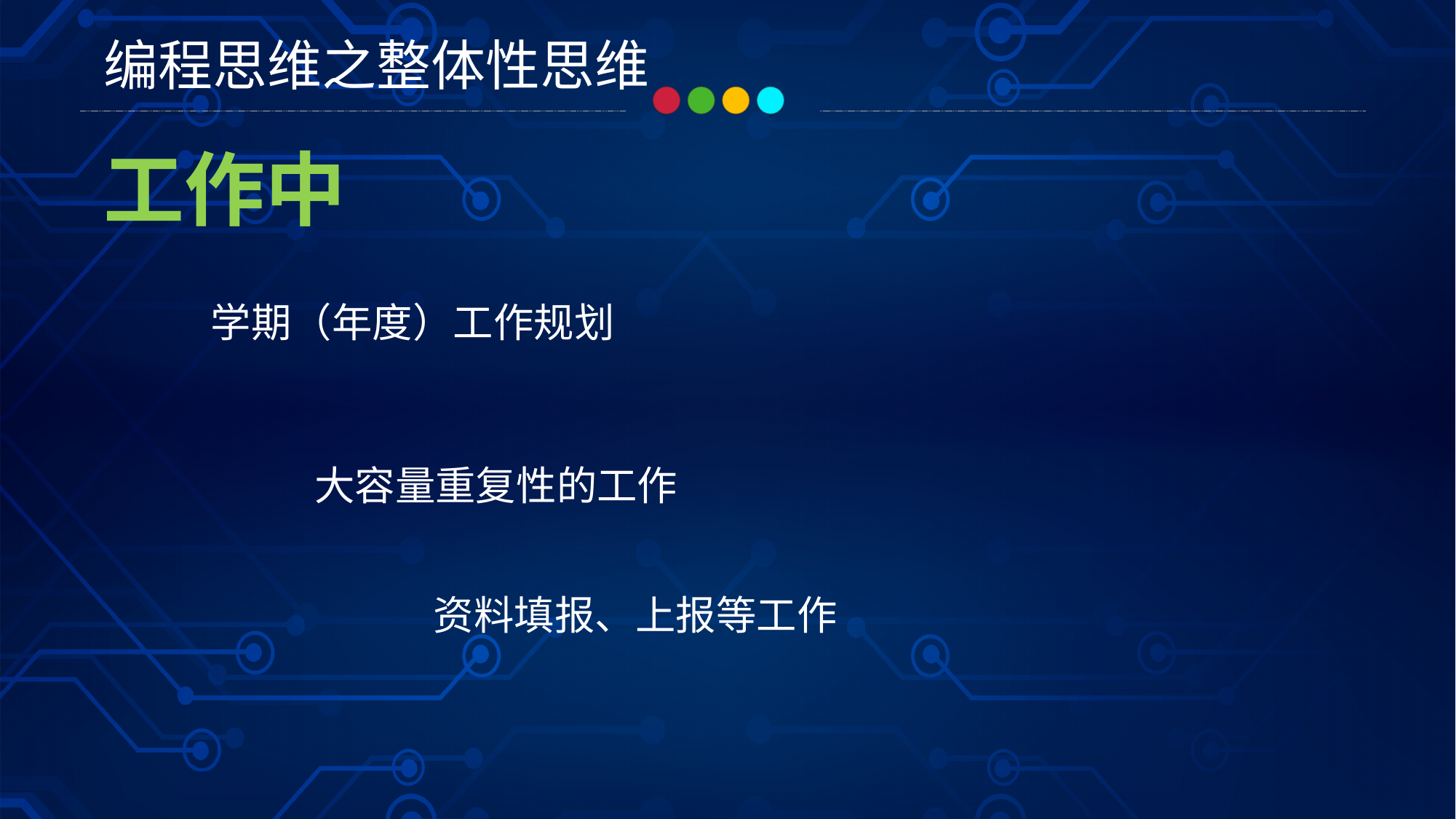

编程思维之整体性思维
# 工作中
学期（年度）工作规划
大容量重复性的工作
资料填报、上报等工作